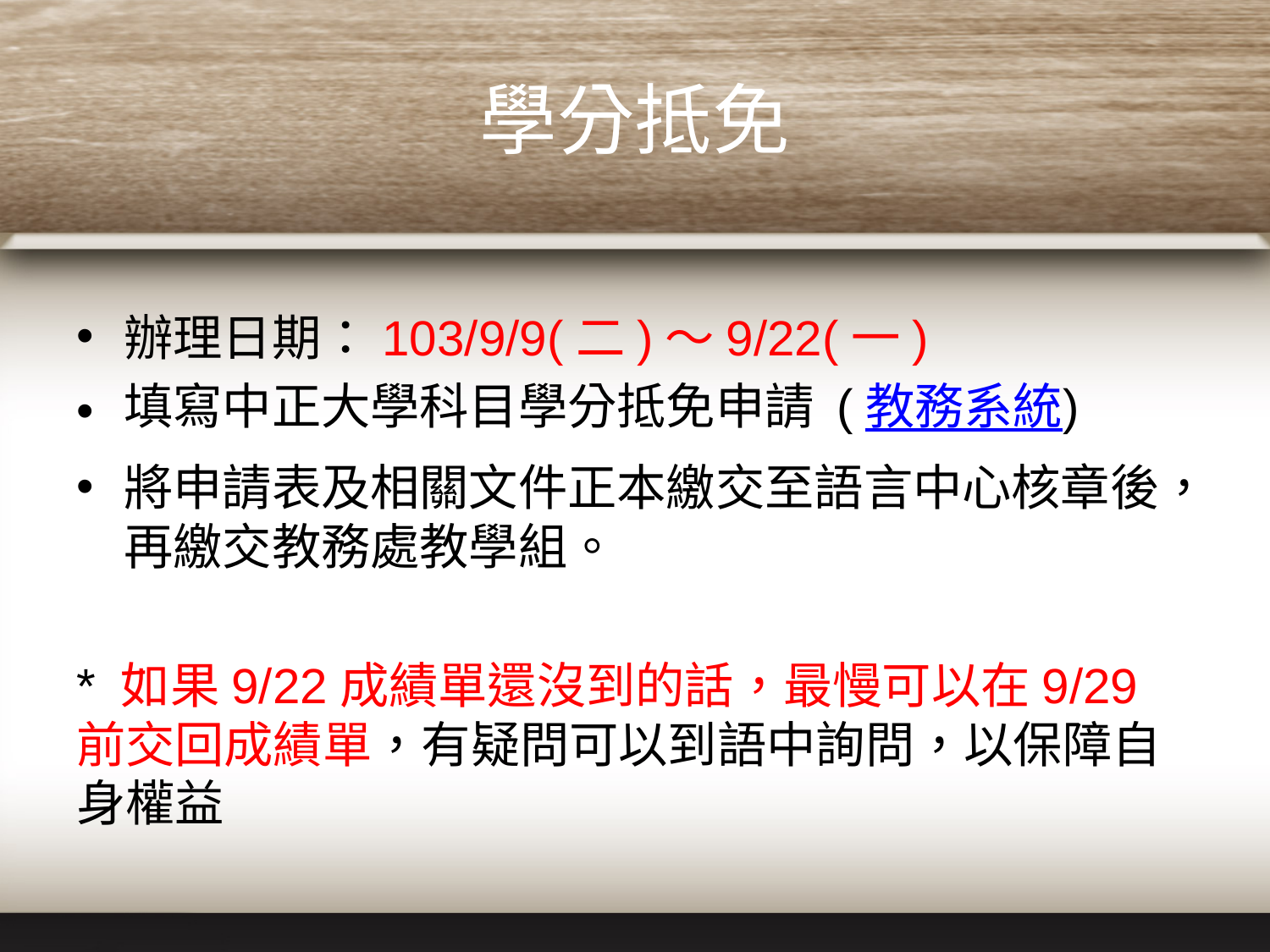

# 學分抵免

辦理日期：103/9/9(二)～9/22(一)
填寫中正大學科目學分抵免申請 (教務系統)
將申請表及相關文件正本繳交至語言中心核章後，再繳交教務處教學組。

* 如果9/22成績單還沒到的話，最慢可以在9/29前交回成績單，有疑問可以到語中詢問，以保障自身權益